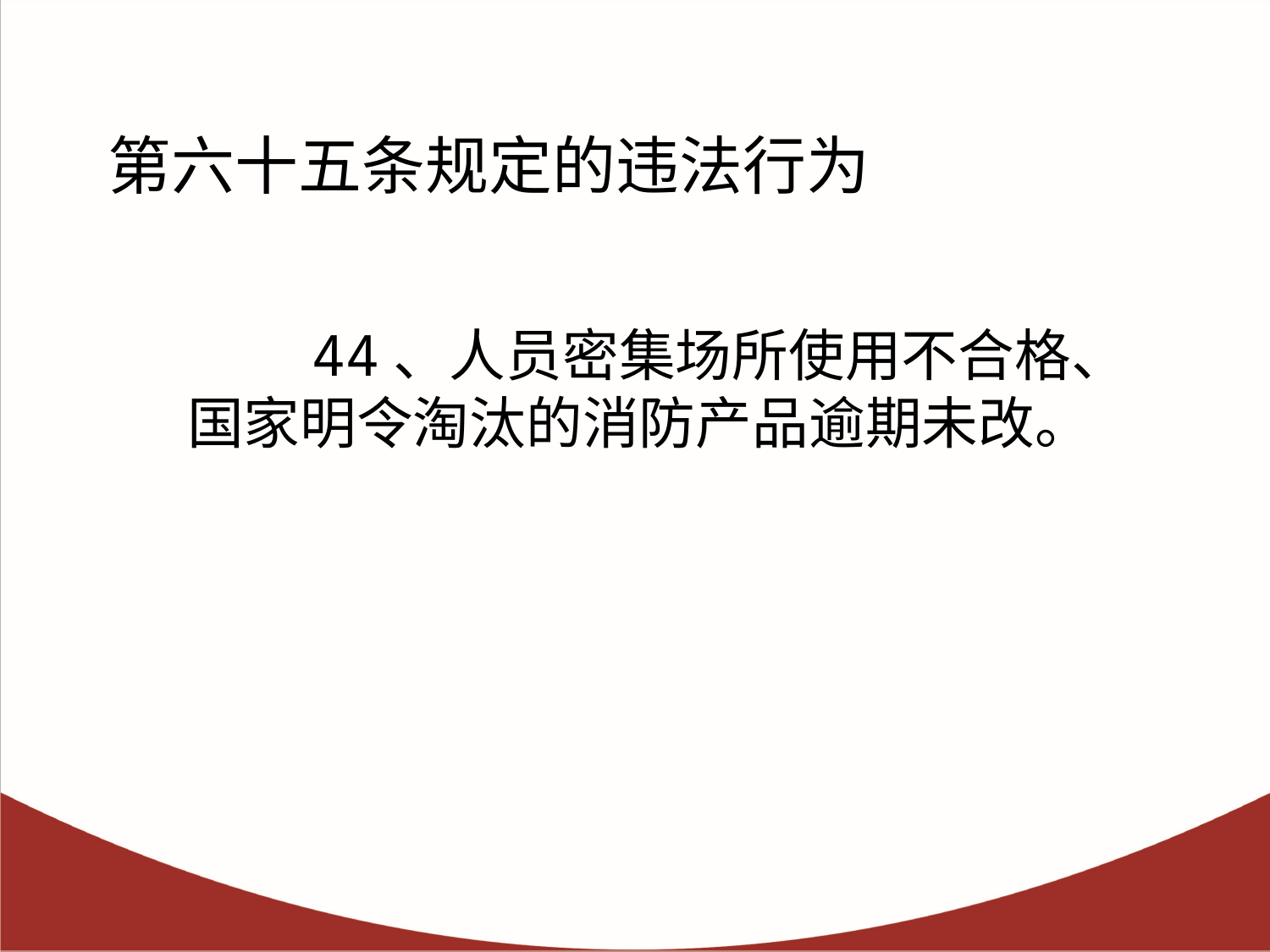

# 第六十五条规定的违法行为
             44、人员密集场所使用不合格、国家明令淘汰的消防产品逾期未改。